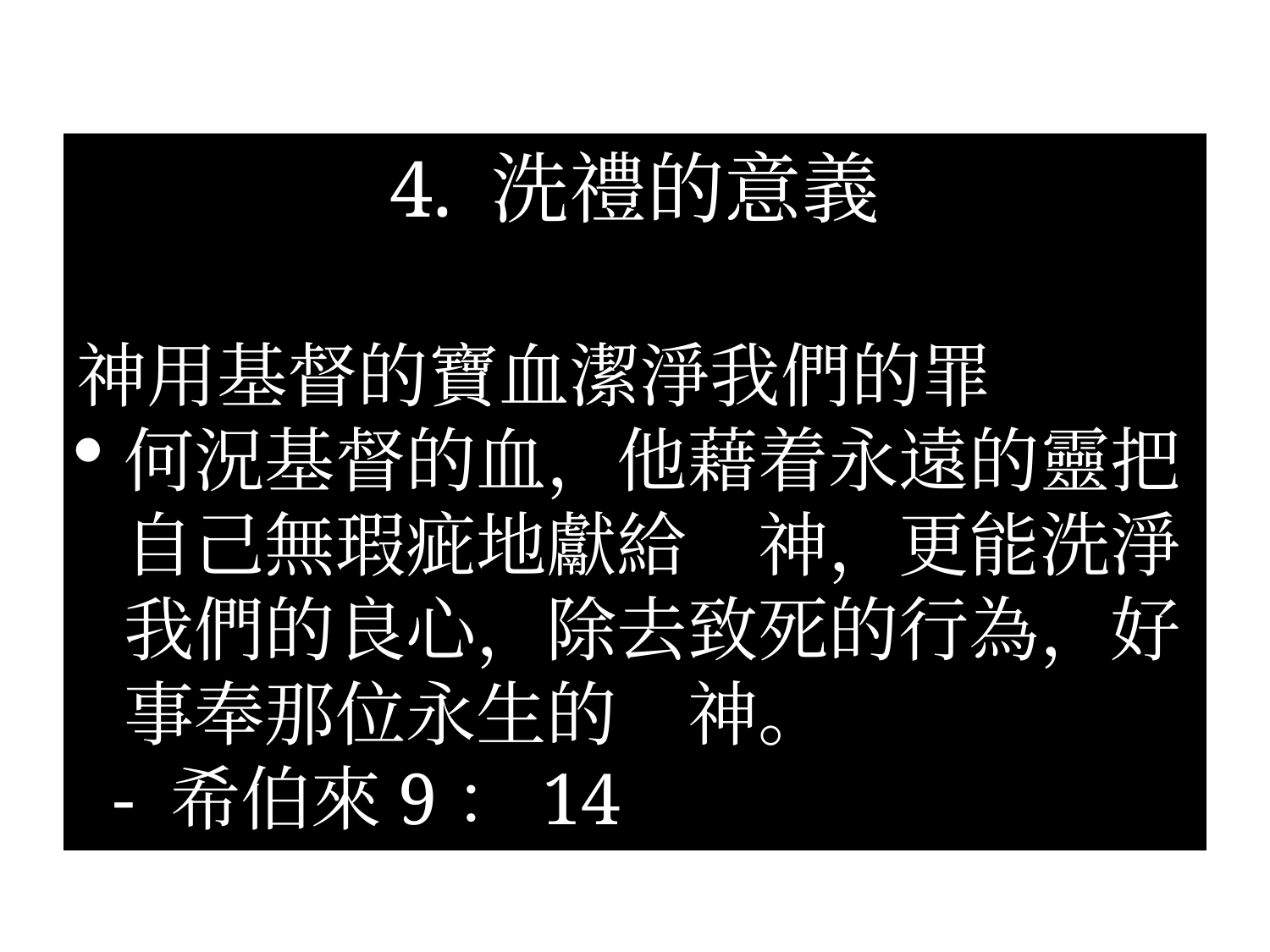

4. 洗禮的意義

神用基督的寶血潔淨我們的罪
何況基督的血，他藉着永遠的靈把自己無瑕疵地獻給　神，更能洗淨我們的良心，除去致死的行為，好事奉那位永生的　神。
  - 希伯來9：14